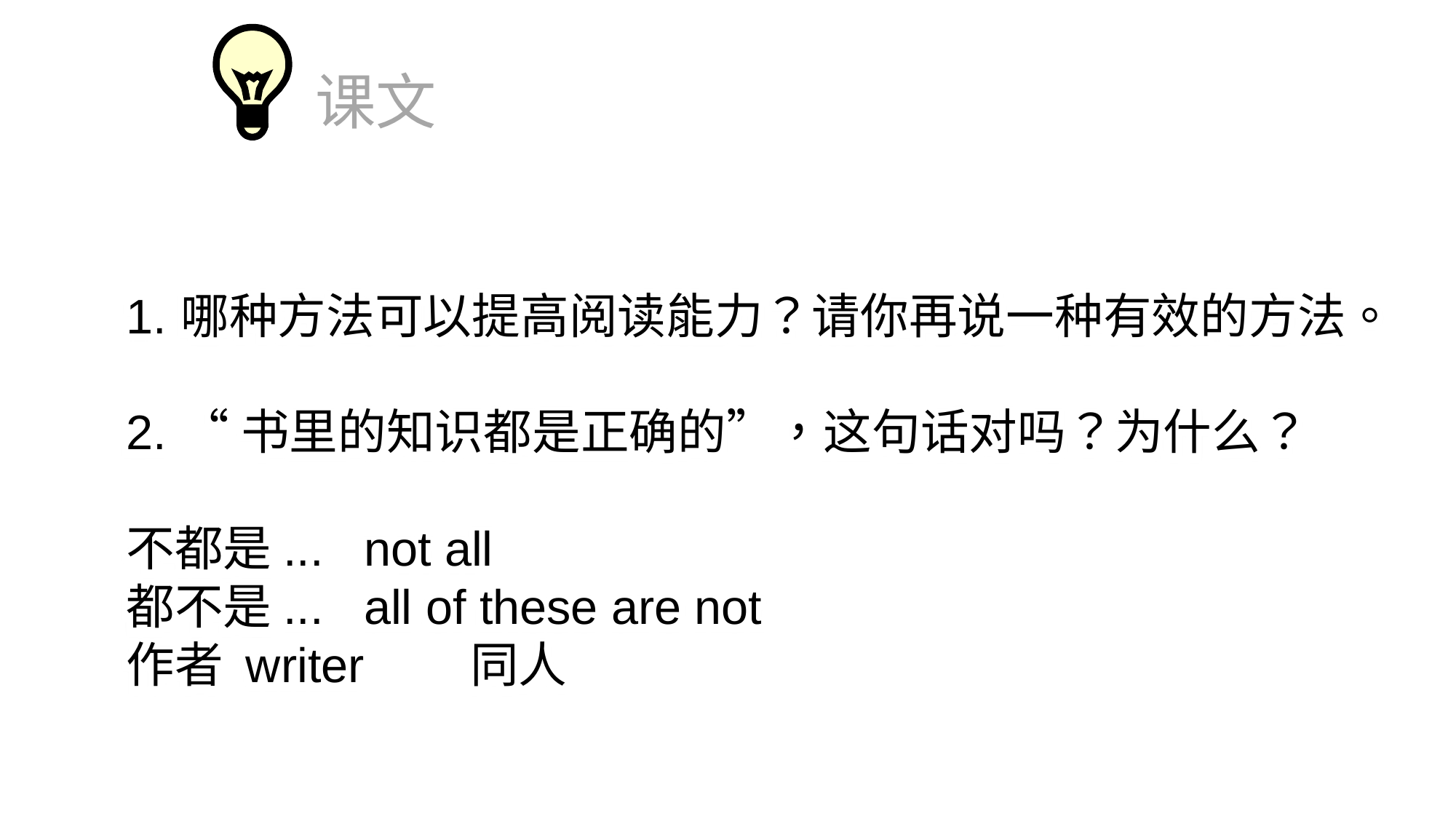

课文

哪种方法可以提高阅读能力？请你再说一种有效的方法。

“书里的知识都是正确的”，这句话对吗？为什么？

不都是...   not all
都不是...   all of these are not
作者 writer       同人